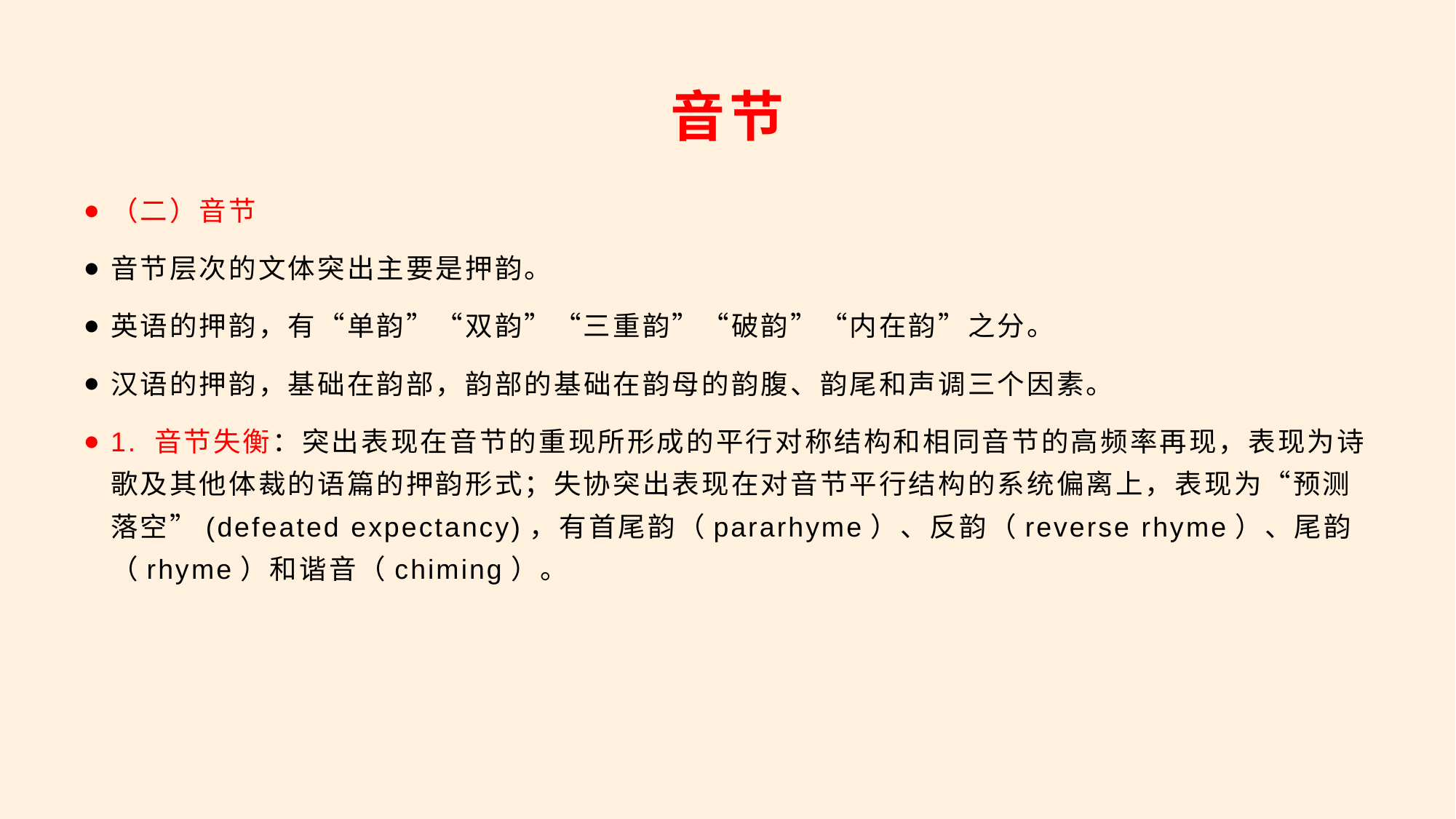

# 音节
（二）音节
音节层次的文体突出主要是押韵。
英语的押韵，有“单韵”“双韵”“三重韵”“破韵”“内在韵”之分。
汉语的押韵，基础在韵部，韵部的基础在韵母的韵腹、韵尾和声调三个因素。
1. 音节失衡：突出表现在音节的重现所形成的平行对称结构和相同音节的高频率再现，表现为诗歌及其他体裁的语篇的押韵形式；失协突出表现在对音节平行结构的系统偏离上，表现为“预测落空”(defeated expectancy)，有首尾韵（pararhyme）、反韵（reverse rhyme）、尾韵（rhyme）和谐音（chiming）。